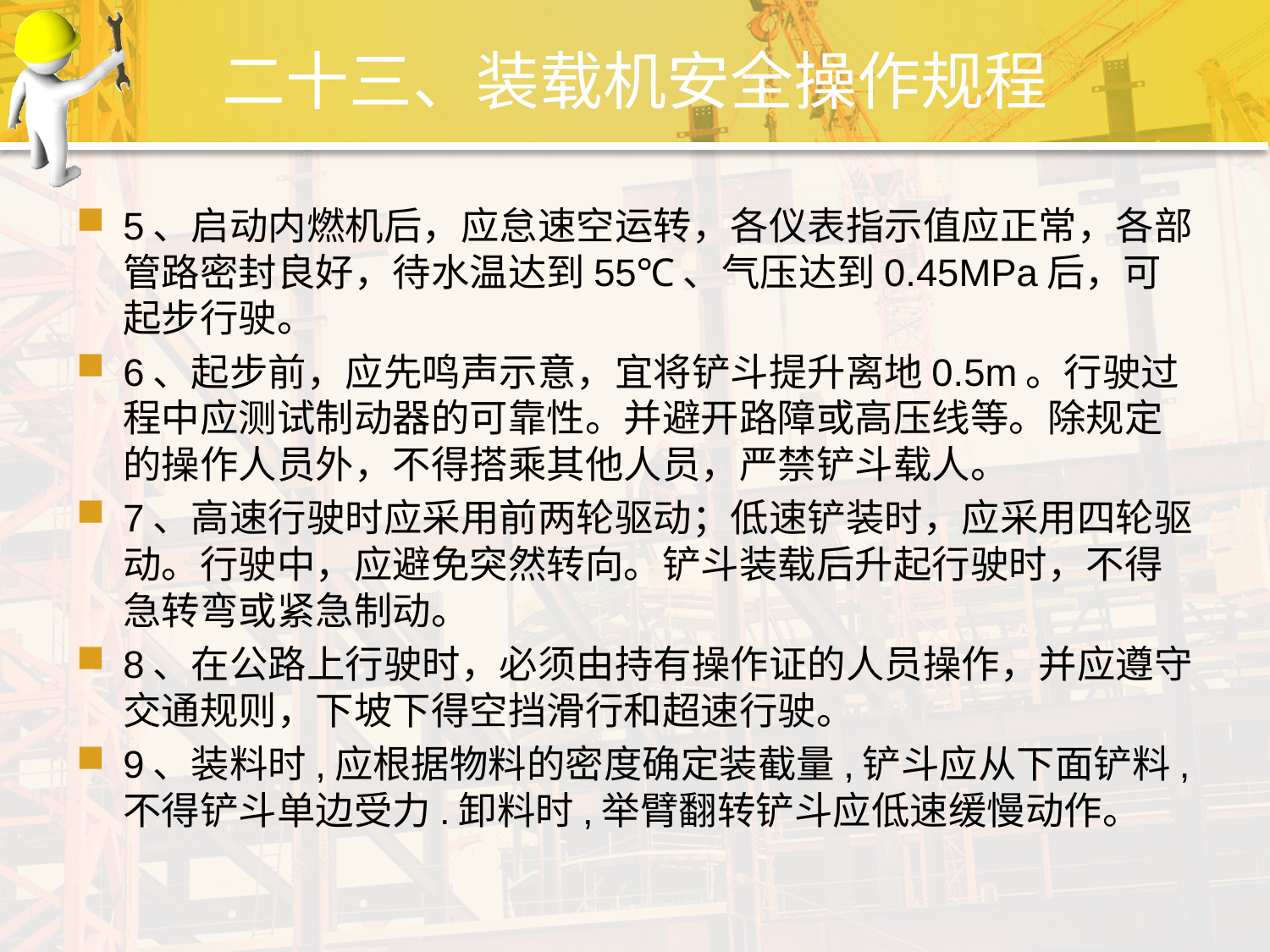

# 二十三、装载机安全操作规程
5、启动内燃机后，应怠速空运转，各仪表指示值应正常，各部管路密封良好，待水温达到55℃、气压达到0.45MPa后，可起步行驶。
6、起步前，应先鸣声示意，宜将铲斗提升离地0.5m。行驶过程中应测试制动器的可靠性。并避开路障或高压线等。除规定的操作人员外，不得搭乘其他人员，严禁铲斗载人。
7、高速行驶时应采用前两轮驱动；低速铲装时，应采用四轮驱动。行驶中，应避免突然转向。铲斗装载后升起行驶时，不得急转弯或紧急制动。
8、在公路上行驶时，必须由持有操作证的人员操作，并应遵守交通规则，下坡下得空挡滑行和超速行驶。
9、装料时,应根据物料的密度确定装截量,铲斗应从下面铲料,不得铲斗单边受力.卸料时,举臂翻转铲斗应低速缓慢动作。